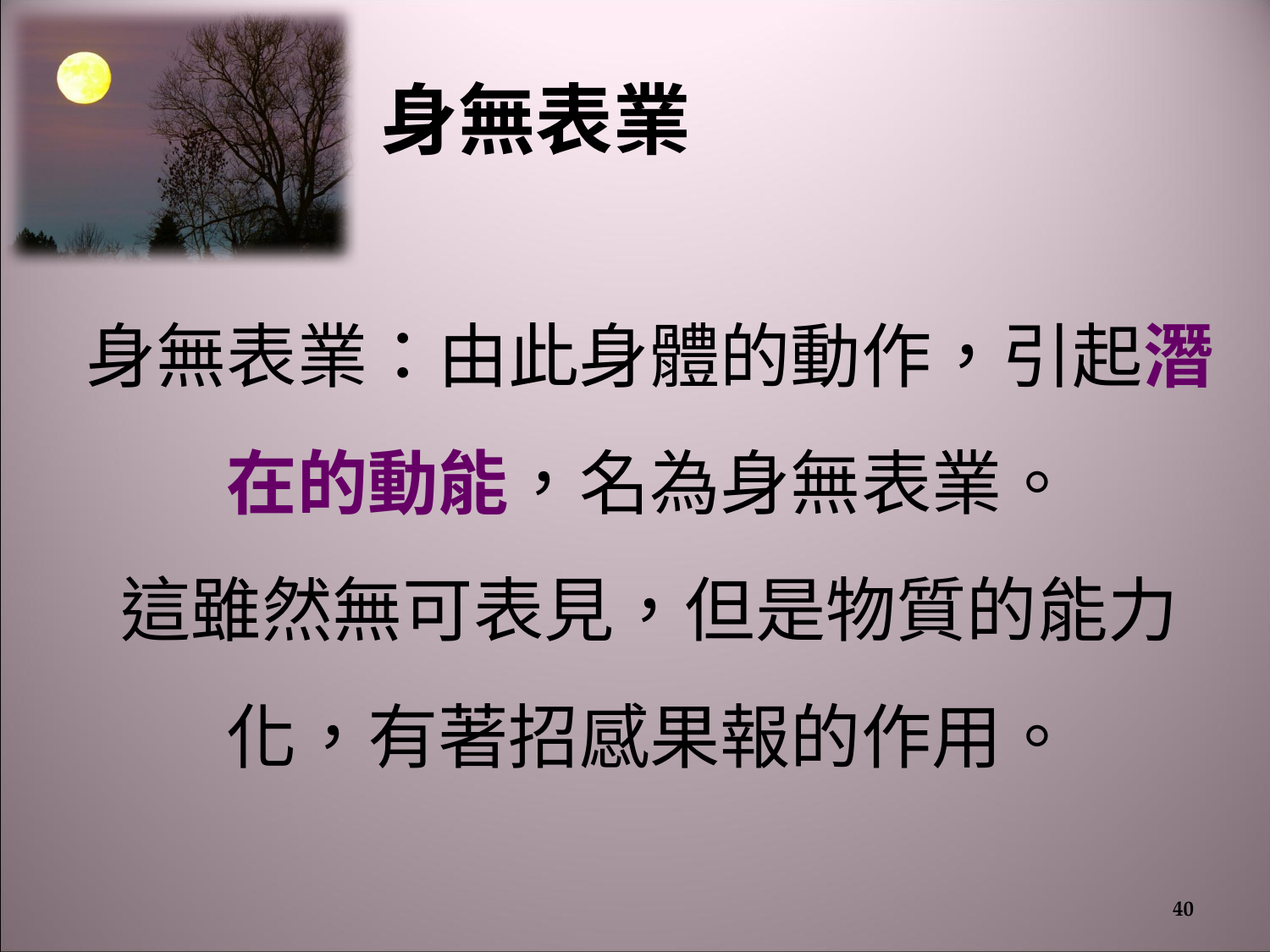

# 身無表業
身無表業：由此身體的動作，引起潛在的動能，名為身無表業。
這雖然無可表見，但是物質的能力化，有著招感果報的作用。

40